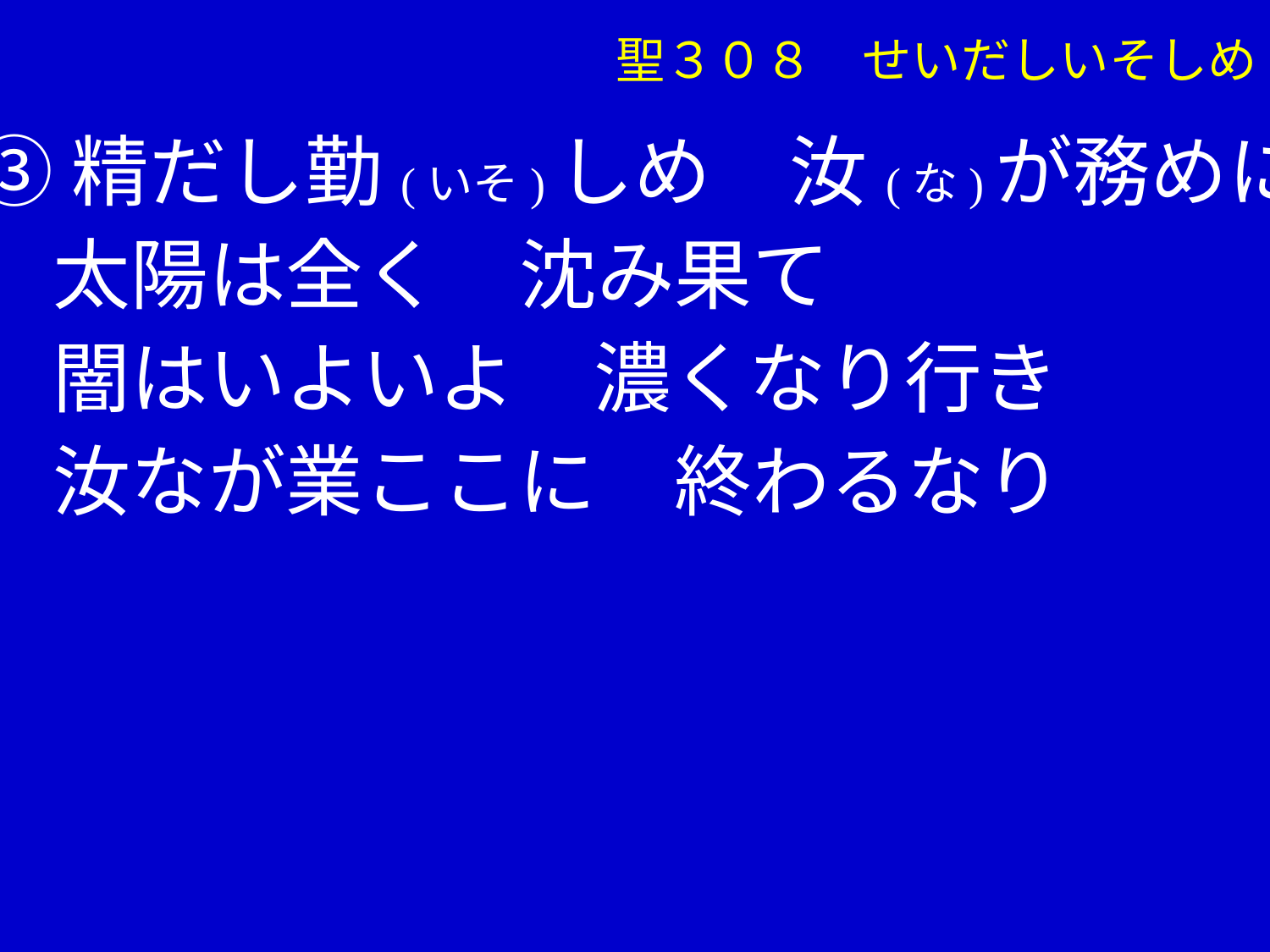

聖３０８　せいだしいそしめ
③精だし勤(いそ)しめ　汝(な)が務めに
　太陽は全く　沈み果て
　闇はいよいよ　濃くなり行き
　汝なが業ここに　終わるなり